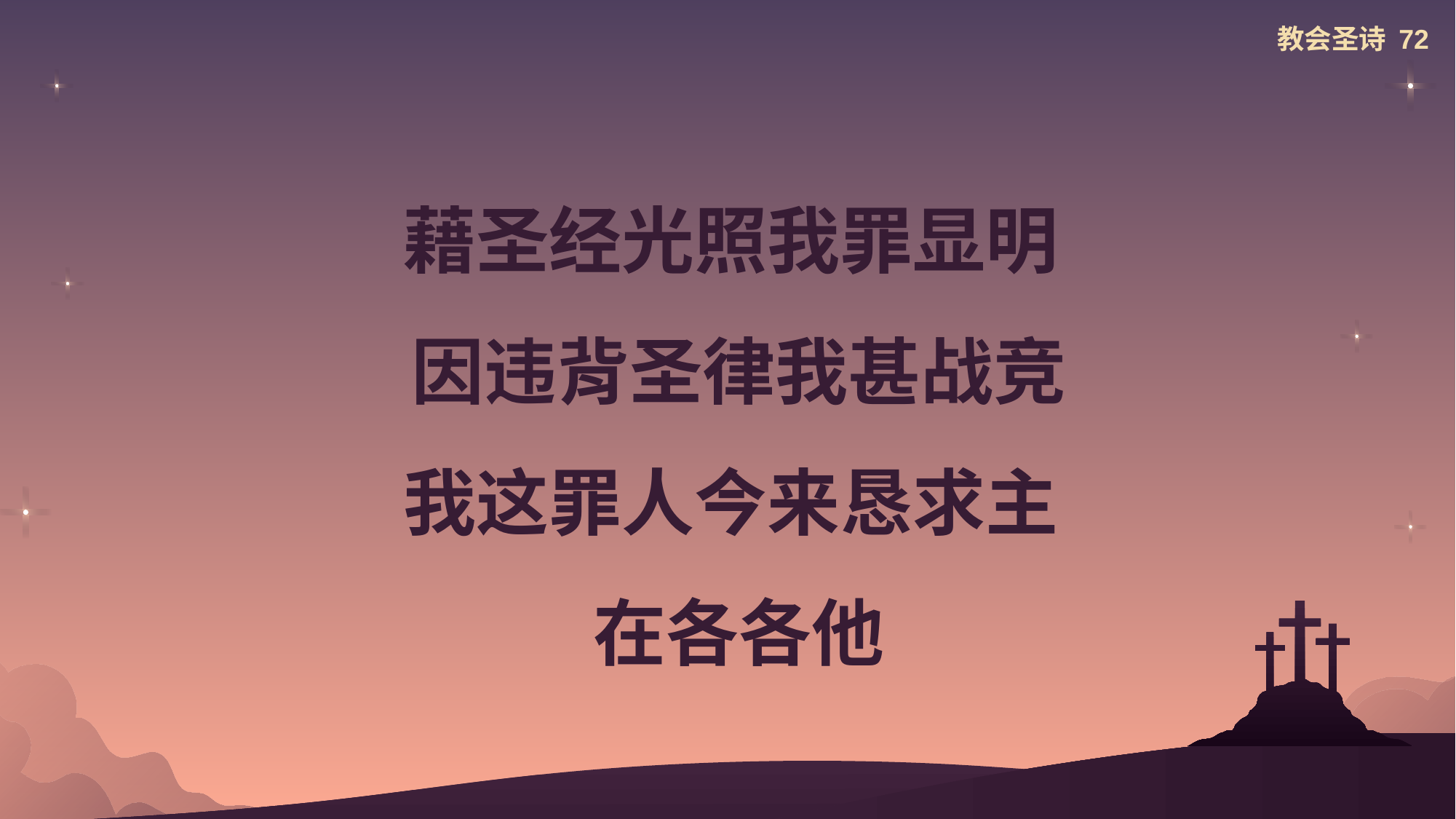

教会圣诗 72
藉圣经光照我罪显明
因违背圣律我甚战竞
我这罪人今来恳求主
在各各他